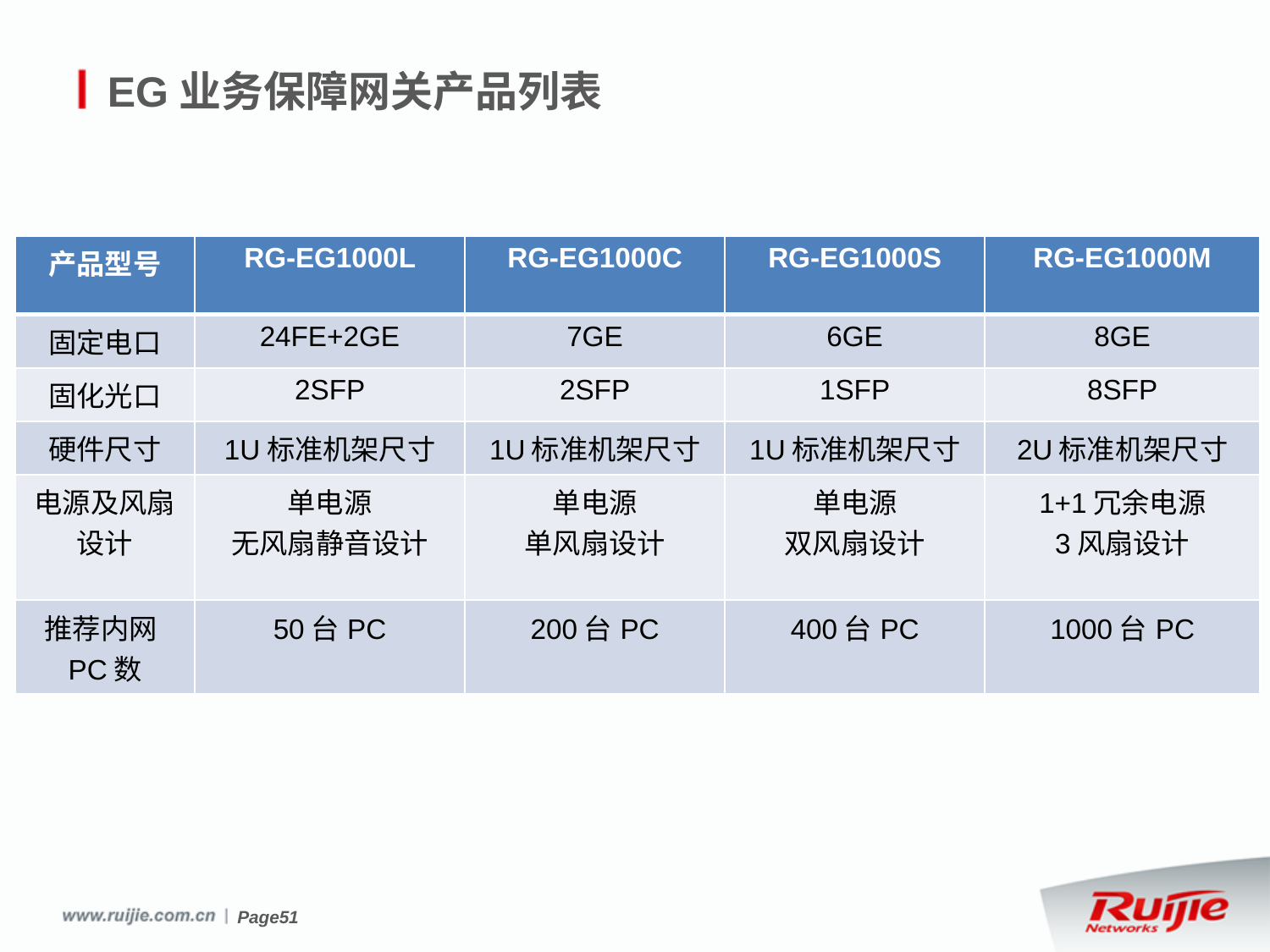

# EG业务保障网关产品列表
| 产品型号 | RG-EG1000L | RG-EG1000C | RG-EG1000S | RG-EG1000M |
| --- | --- | --- | --- | --- |
| 固定电口 | 24FE+2GE | 7GE | 6GE | 8GE |
| 固化光口 | 2SFP | 2SFP | 1SFP | 8SFP |
| 硬件尺寸 | 1U标准机架尺寸 | 1U标准机架尺寸 | 1U标准机架尺寸 | 2U标准机架尺寸 |
| 电源及风扇设计 | 单电源 无风扇静音设计 | 单电源 单风扇设计 | 单电源 双风扇设计 | 1+1冗余电源 3风扇设计 |
| 推荐内网PC数 | 50台PC | 200台PC | 400台PC | 1000台PC |